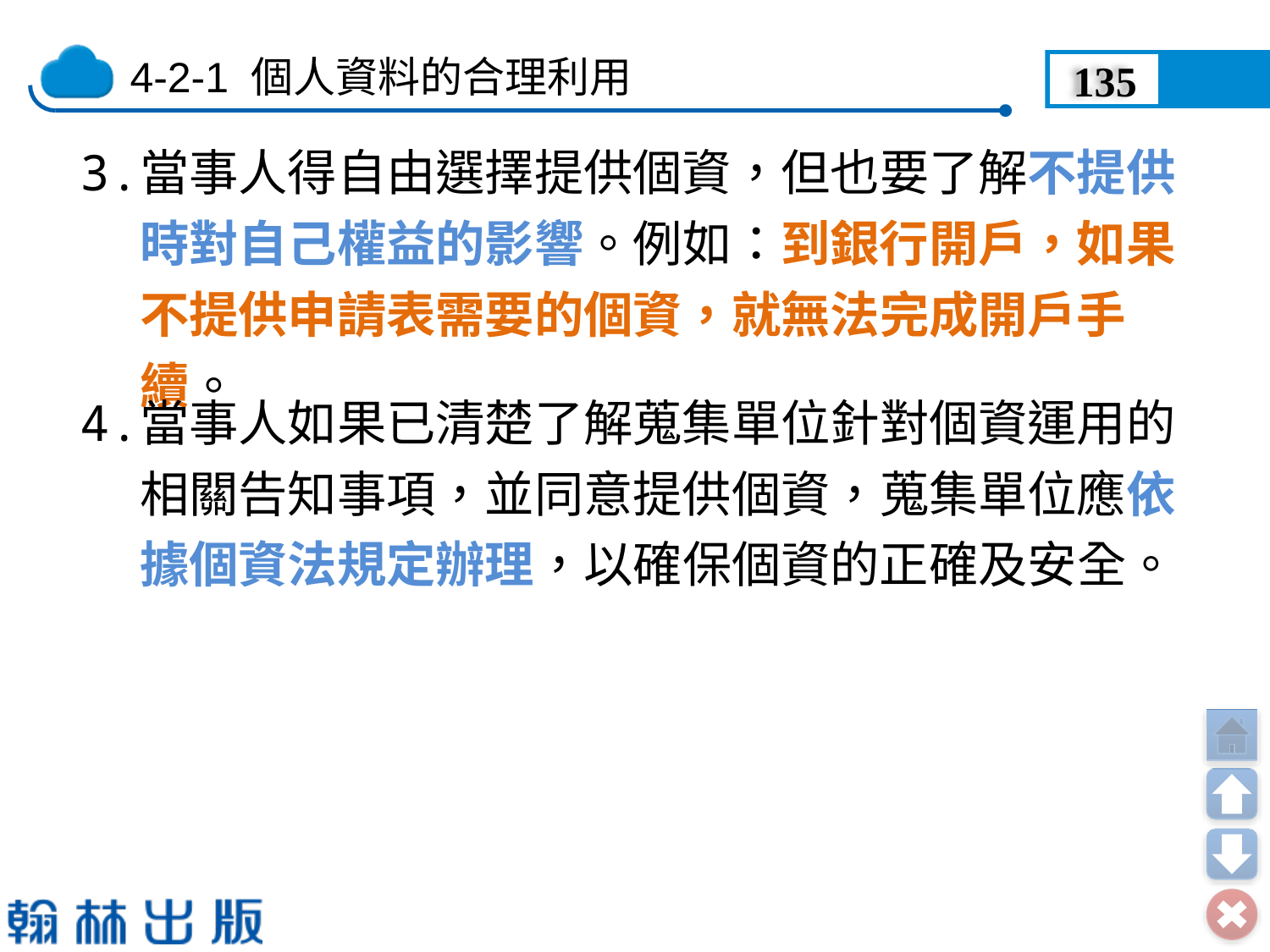

135
3.	當事人得自由選擇提供個資，但也要了解不提供時對自己權益的影響。例如：到銀行開戶，如果不提供申請表需要的個資，就無法完成開戶手續。
4.	當事人如果已清楚了解蒐集單位針對個資運用的相關告知事項，並同意提供個資，蒐集單位應依據個資法規定辦理，以確保個資的正確及安全。